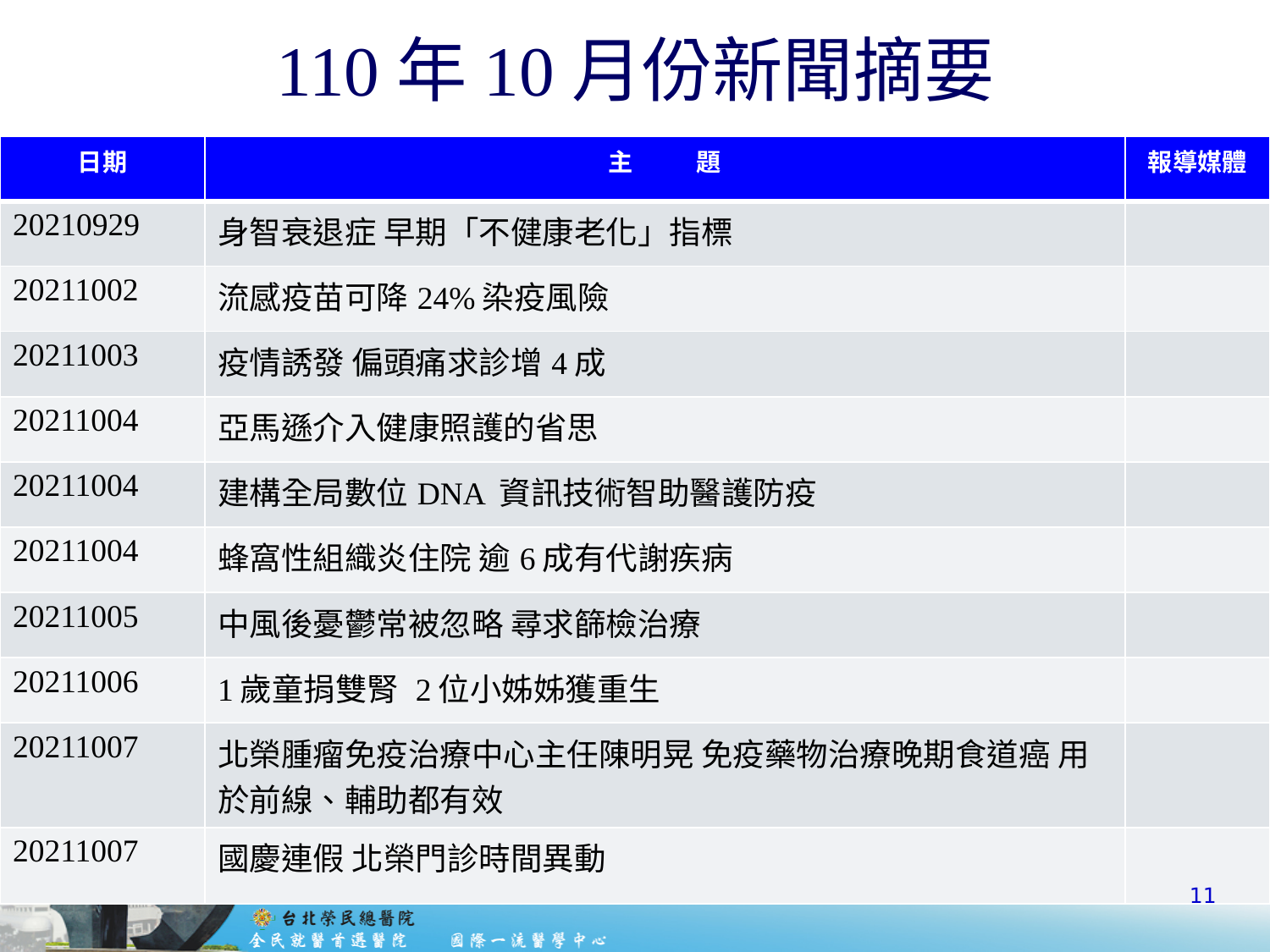

# 110年10月份新聞摘要
| 日期 | 主 題 | 報導媒體 |
| --- | --- | --- |
| 20210929 | 身智衰退症 早期「不健康老化」指標 |  |
| 20211002 | 流感疫苗可降24%染疫風險 |  |
| 20211003 | 疫情誘發 偏頭痛求診增4成 |  |
| 20211004 | 亞馬遜介入健康照護的省思 |  |
| 20211004 | 建構全局數位DNA 資訊技術智助醫護防疫 |  |
| 20211004 | 蜂窩性組織炎住院 逾6成有代謝疾病 |  |
| 20211005 | 中風後憂鬱常被忽略 尋求篩檢治療 |  |
| 20211006 | 1歲童捐雙腎 2位小姊姊獲重生 |  |
| 20211007 | 北榮腫瘤免疫治療中心主任陳明晃 免疫藥物治療晚期食道癌 用於前線、輔助都有效 |  |
| 20211007 | 國慶連假 北榮門診時間異動 |  |
11